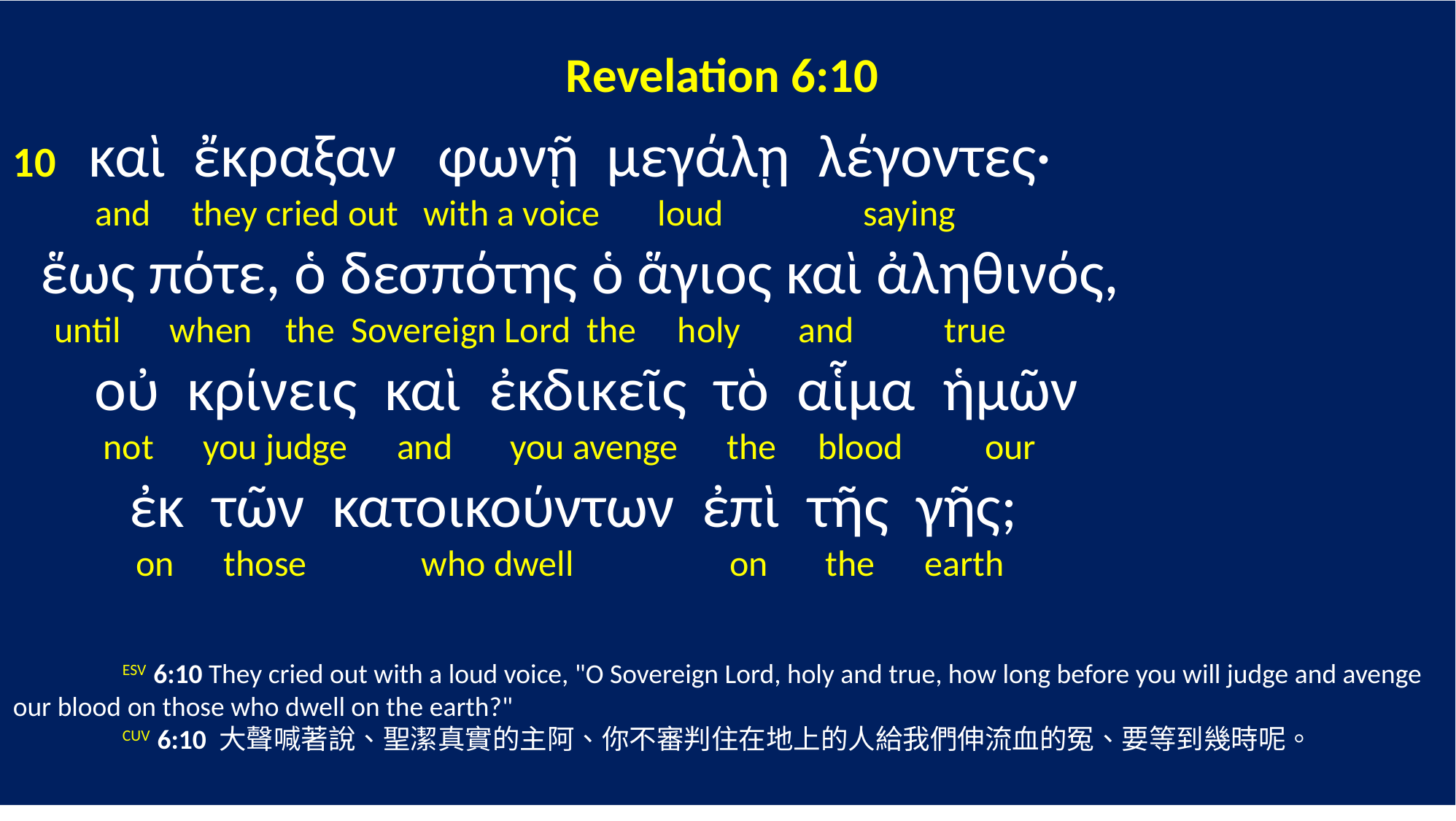

Revelation 6:10

10   καὶ  ἔκραξαν   φωνῇ  μεγάλῃ  λέγοντες·
          and     they cried out   with a voice       loud                 saying
  ἕως πότε, ὁ δεσπότης ὁ ἅγιος καὶ ἀληθινός,
     until      when    the  Sovereign Lord  the     holy       and           true
       οὐ  κρίνεις  καὶ  ἐκδικεῖς  τὸ  αἷμα  ἡμῶν
           not      you judge      and       you avenge      the     blood          our
          ἐκ  τῶν  κατοικούντων  ἐπὶ  τῆς  γῆς;
               on      those              who dwell                   on       the      earth

	ESV  6:10 They cried out with a loud voice, "O Sovereign Lord, holy and true, how long before you will judge and avenge our blood on those who dwell on the earth?"
	CUV  6:10 大聲喊著說、聖潔真實的主阿、你不審判住在地上的人給我們伸流血的冤、要等到幾時呢。